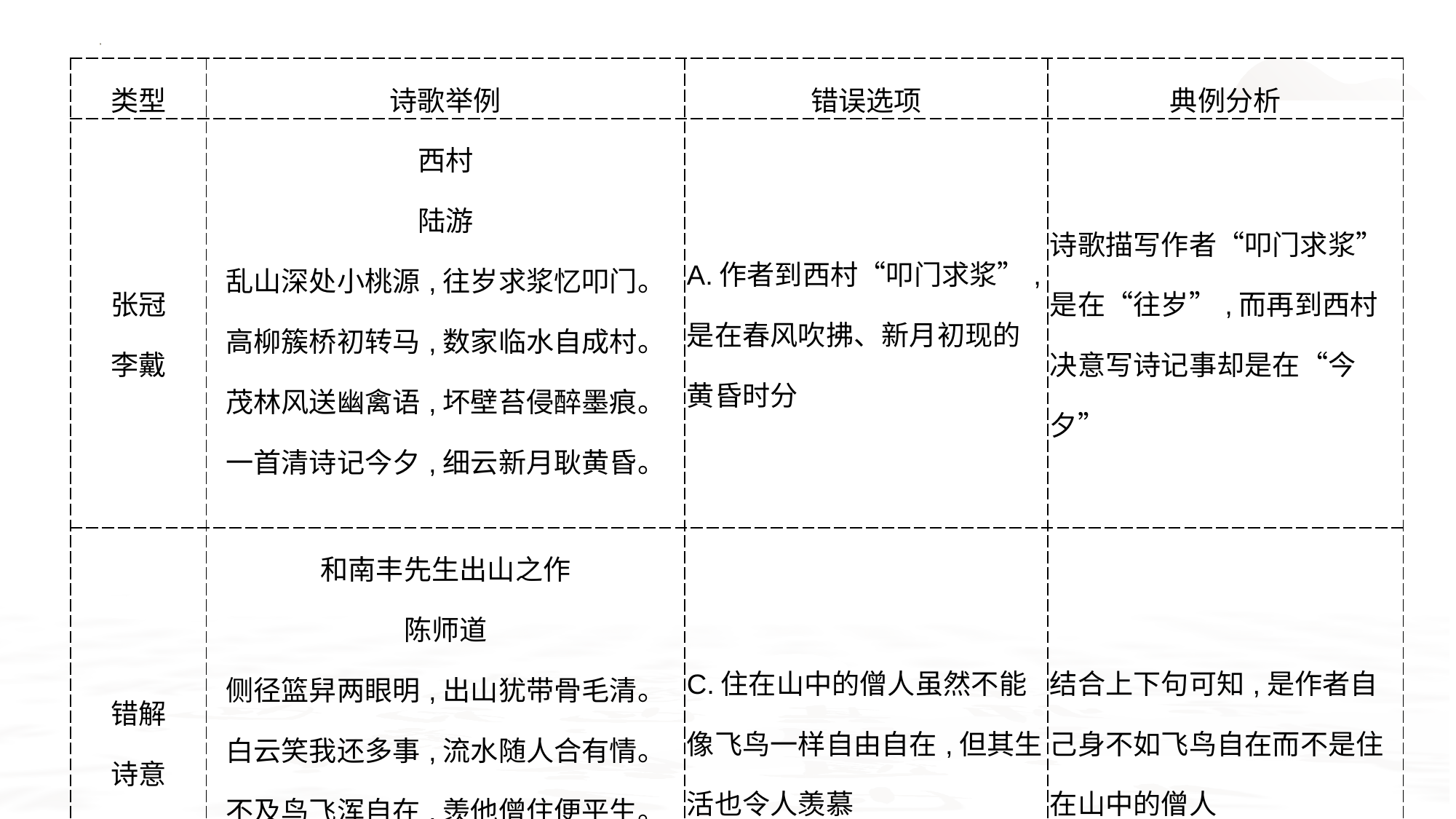

| 类型 | 诗歌举例 | 错误选项 | 典例分析 |
| --- | --- | --- | --- |
| 张冠 李戴 | 西村 陆游 乱山深处小桃源,往岁求浆忆叩门。 高柳簇桥初转马,数家临水自成村。 茂林风送幽禽语,坏壁苔侵醉墨痕。 一首清诗记今夕,细云新月耿黄昏。 | A.作者到西村“叩门求浆”,是在春风吹拂、新月初现的黄昏时分 | 诗歌描写作者“叩门求浆”是在“往岁”,而再到西村决意写诗记事却是在“今夕” |
| 错解 诗意 | 和南丰先生出山之作 陈师道 侧径篮舁两眼明,出山犹带骨毛清。 白云笑我还多事,流水随人合有情。 不及鸟飞浑自在,羡他僧住便平生。 未能与世全无意,起为苍生试一鸣。 | C.住在山中的僧人虽然不能像飞鸟一样自由自在,但其生活也令人羡慕 | 结合上下句可知,是作者自己身不如飞鸟自在而不是住在山中的僧人 |